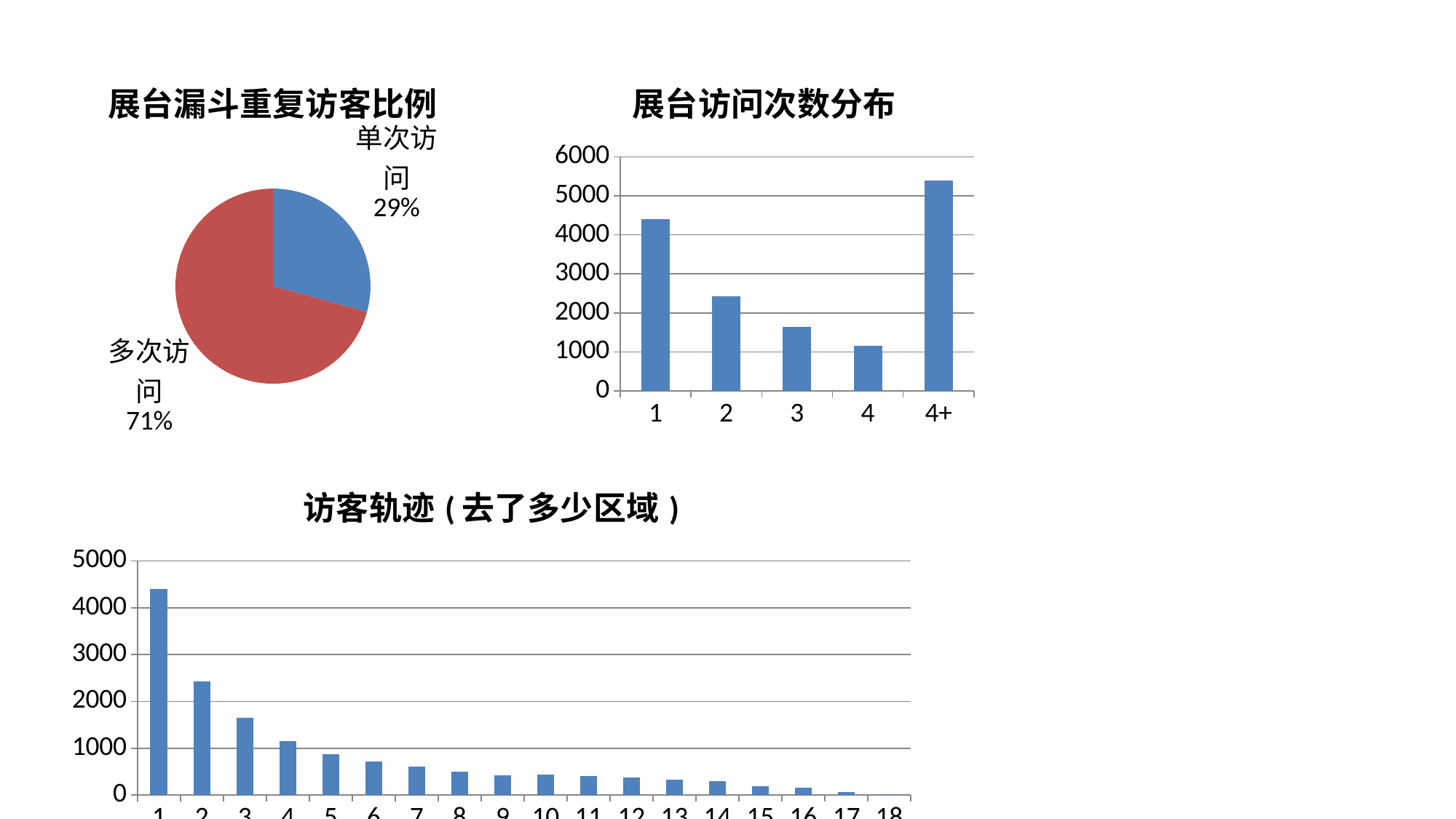

### Chart: 展台漏斗重复访客比例

| Category | 访问次数 |
|---|---|
| 单次访问 | 4396.0 |
| 多次访问 | 10627.0 |

### Chart: 展台访问次数分布

| Category | 访问次数 |
|---|---|
| 1 | 4396.0 |
| 2 | 2420.0 |
| 3 | 1650.0 |
| 4 | 1157.0 |
| 4+ | 5400.0 |

### Chart: 访客轨迹(去了多少区域)

| Category | 访问次数 |
|---|---|
| 1 | 4396.0 |
| 2 | 2420.0 |
| 3 | 1650.0 |
| 4 | 1157.0 |
| 5 | 877.0 |
| 6 | 723.0 |
| 7 | 614.0 |
| 8 | 504.0 |
| 9 | 423.0 |
| 10 | 437.0 |
| 11 | 403.0 |
| 12 | 373.0 |
| 13 | 322.0 |
| 14 | 299.0 |
| 15 | 191.0 |
| 16 | 155.0 |
| 17 | 67.0 |
| 18 | 12.0 |